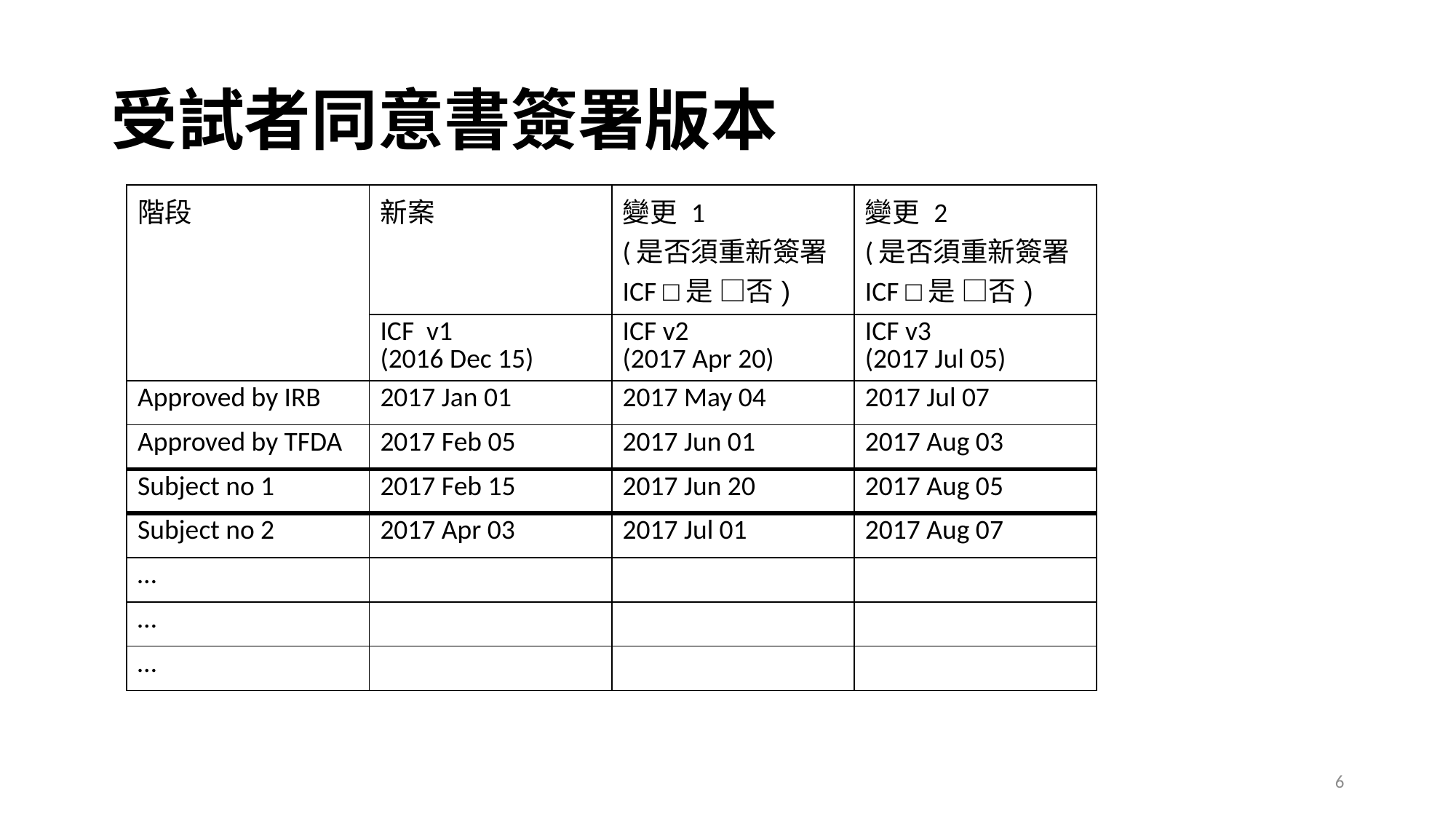

# 受試者同意書簽署版本
| 階段 | 新案 | 變更 1 (是否須重新簽署ICF □是 □否) | 變更 2 (是否須重新簽署ICF □是 □否) |
| --- | --- | --- | --- |
|  | ICF v1 (2016 Dec 15) | ICF v2 (2017 Apr 20) | ICF v3 (2017 Jul 05) |
| Approved by IRB | 2017 Jan 01 | 2017 May 04 | 2017 Jul 07 |
| Approved by TFDA | 2017 Feb 05 | 2017 Jun 01 | 2017 Aug 03 |
| Subject no 1 | 2017 Feb 15 | 2017 Jun 20 | 2017 Aug 05 |
| Subject no 2 | 2017 Apr 03 | 2017 Jul 01 | 2017 Aug 07 |
| … |  |  |  |
| … |  |  |  |
| … |  |  |  |
6